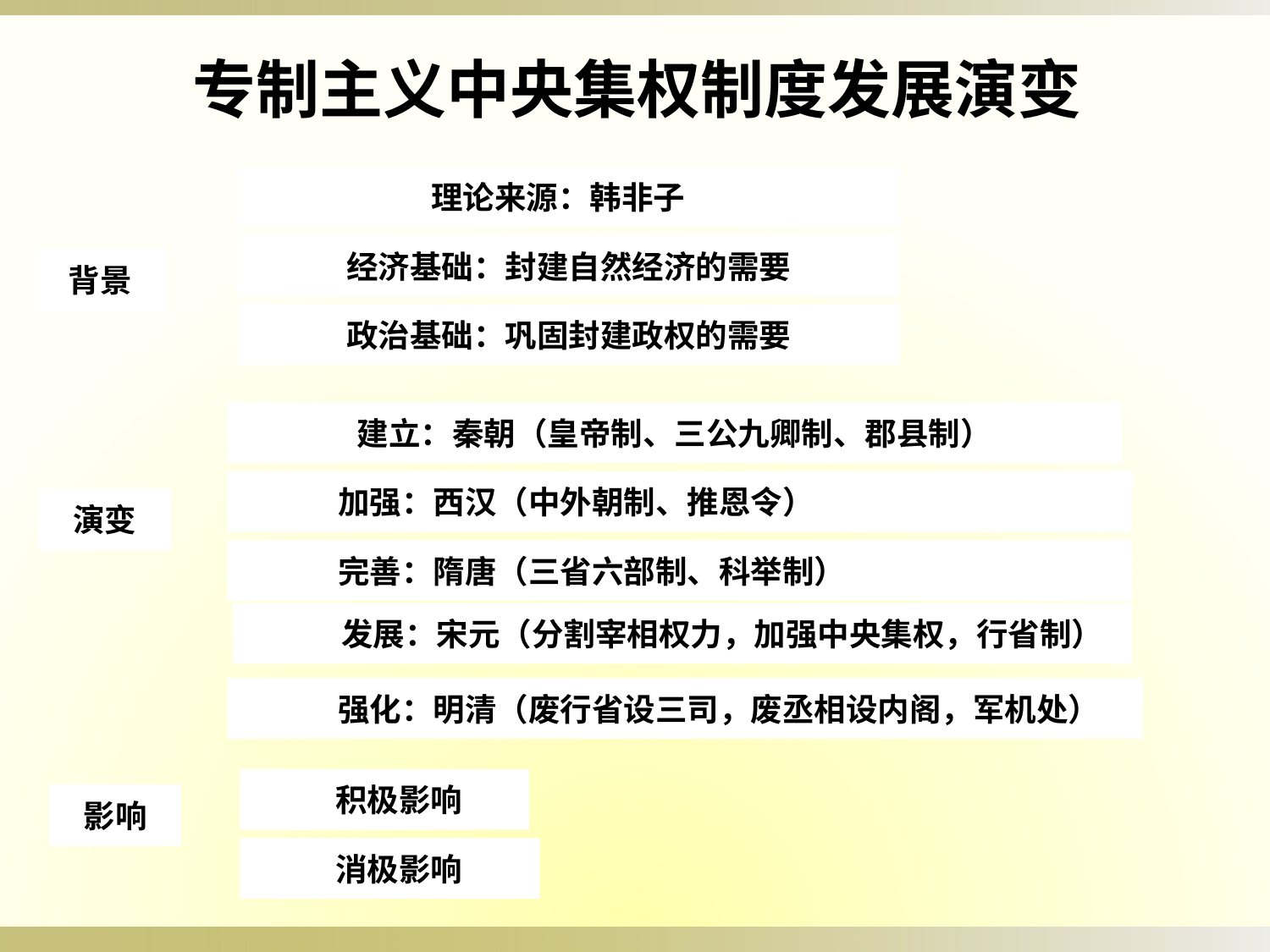

专制主义中央集权制度发展演变
理论来源：韩非子
经济基础：封建自然经济的需要
背景
政治基础：巩固封建政权的需要
建立：秦朝（皇帝制、三公九卿制、郡县制）
             加强：西汉（中外朝制、推恩令）
             完善：隋唐（三省六部制、科举制）
         发展：宋元（分割宰相权力，加强中央集权，行省制）
             强化：明清（废行省设三司，废丞相设内阁，军机处）
演变
           积极影响
           消极影响
影响